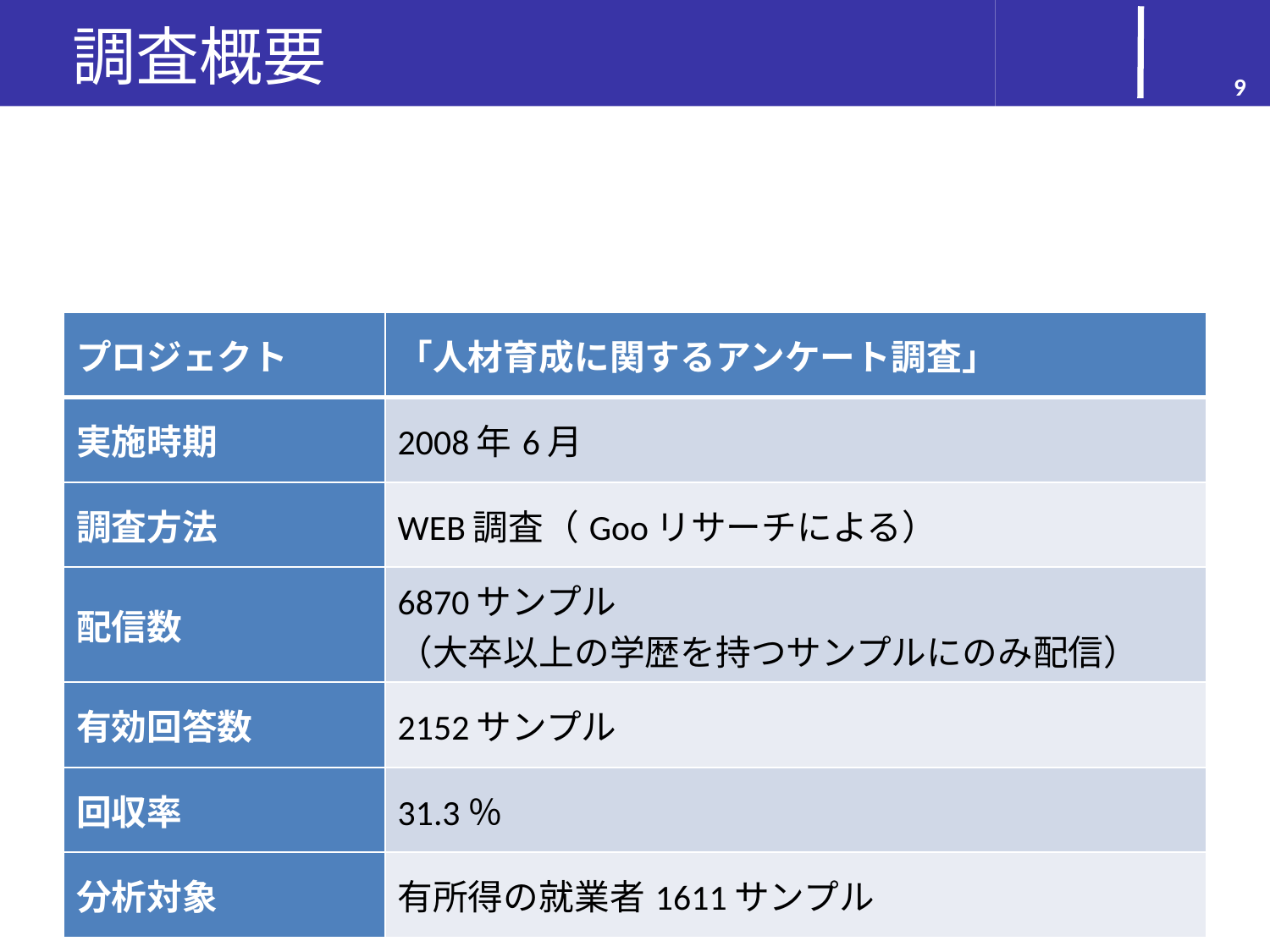

# 調査概要
9
| プロジェクト | 「人材育成に関するアンケート調査」 |
| --- | --- |
| 実施時期 | 2008年6月 |
| 調査方法 | WEB調査（Gooリサーチによる） |
| 配信数 | 6870サンプル （大卒以上の学歴を持つサンプルにのみ配信） |
| 有効回答数 | 2152サンプル |
| 回収率 | 31.3％ |
| 分析対象 | 有所得の就業者1611サンプル |